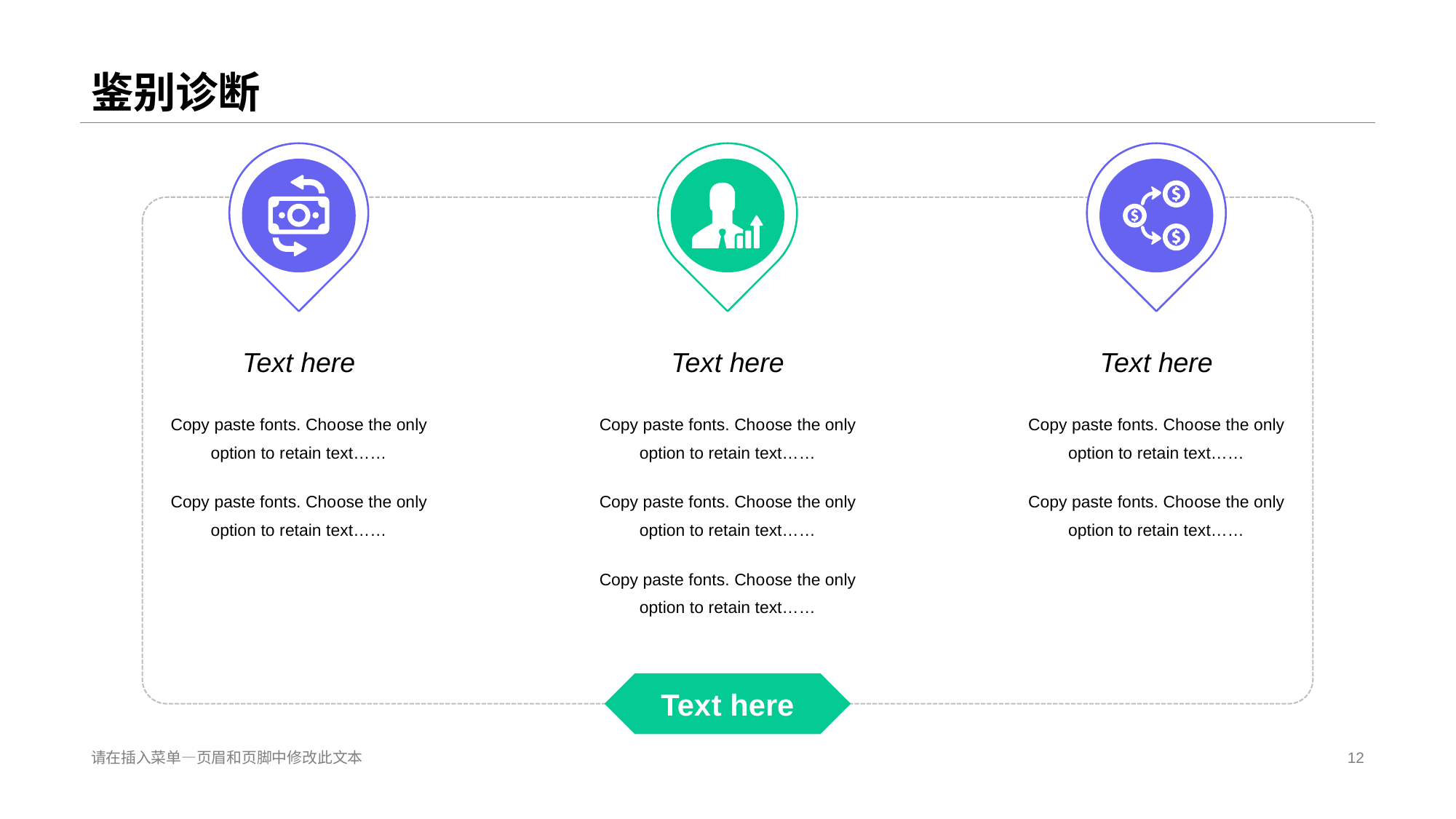

# 鉴别诊断

Tex t here
Tex t here
Tex t here
Copy paste fonts. Cho ose the only option to retain text……
Copy paste fonts. Cho ose the only option to retain text……
Copy paste fonts. Cho ose the only option to retain text……
Copy paste fonts. Cho ose the only option to retain text……
Copy paste fonts. Cho ose the only option to retain text……
Copy paste fonts. Cho ose the only option to retain text……
Copy paste fonts. Cho ose the only option to retain text……
Tex t here
请在插入菜单—页眉和页脚中修改此文本
12